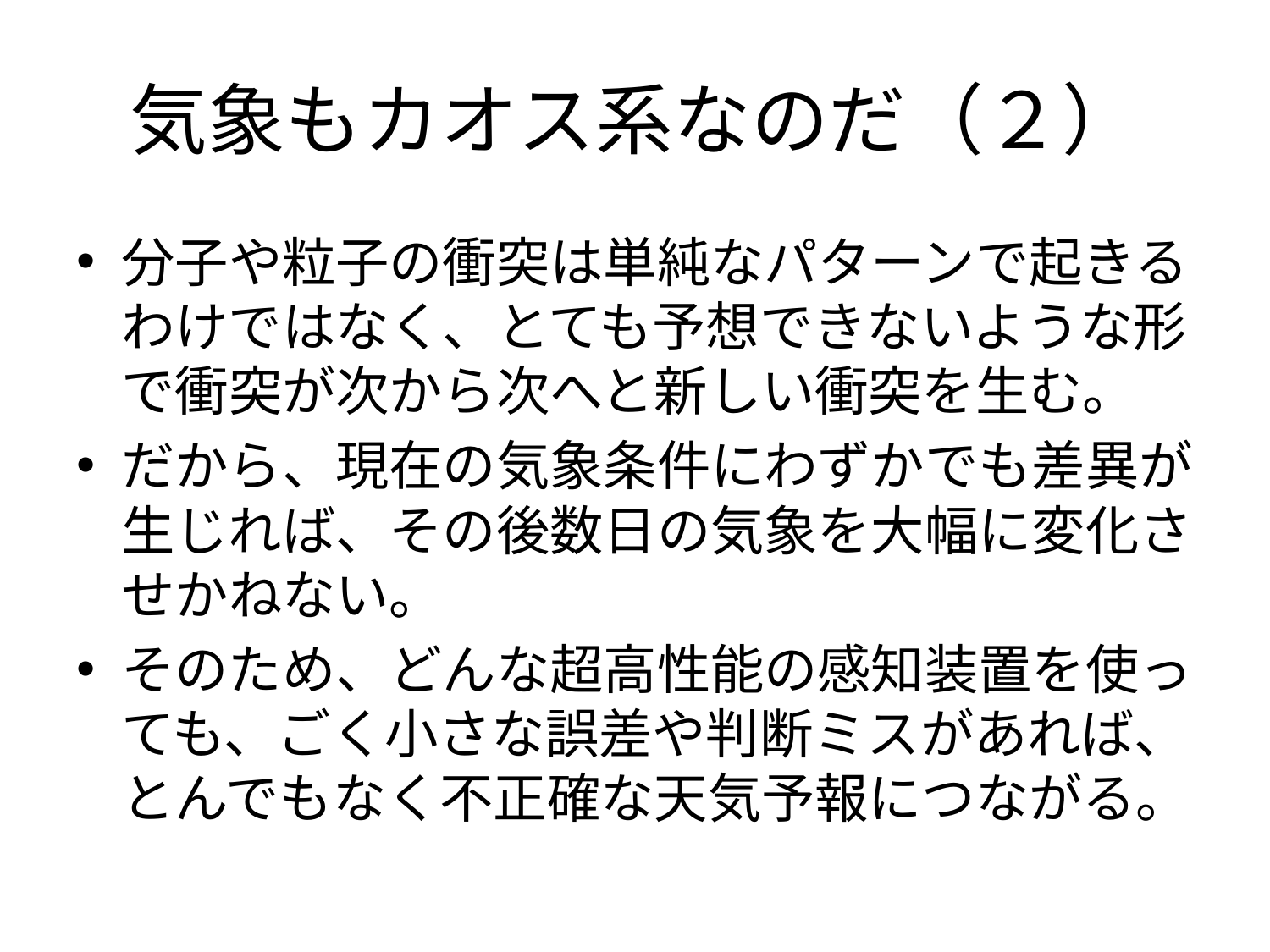

# 気象もカオス系なのだ（２）
分子や粒子の衝突は単純なパターンで起きるわけではなく、とても予想できないような形で衝突が次から次へと新しい衝突を生む。
だから、現在の気象条件にわずかでも差異が生じれば、その後数日の気象を大幅に変化させかねない。
そのため、どんな超高性能の感知装置を使っても、ごく小さな誤差や判断ミスがあれば、とんでもなく不正確な天気予報につながる。